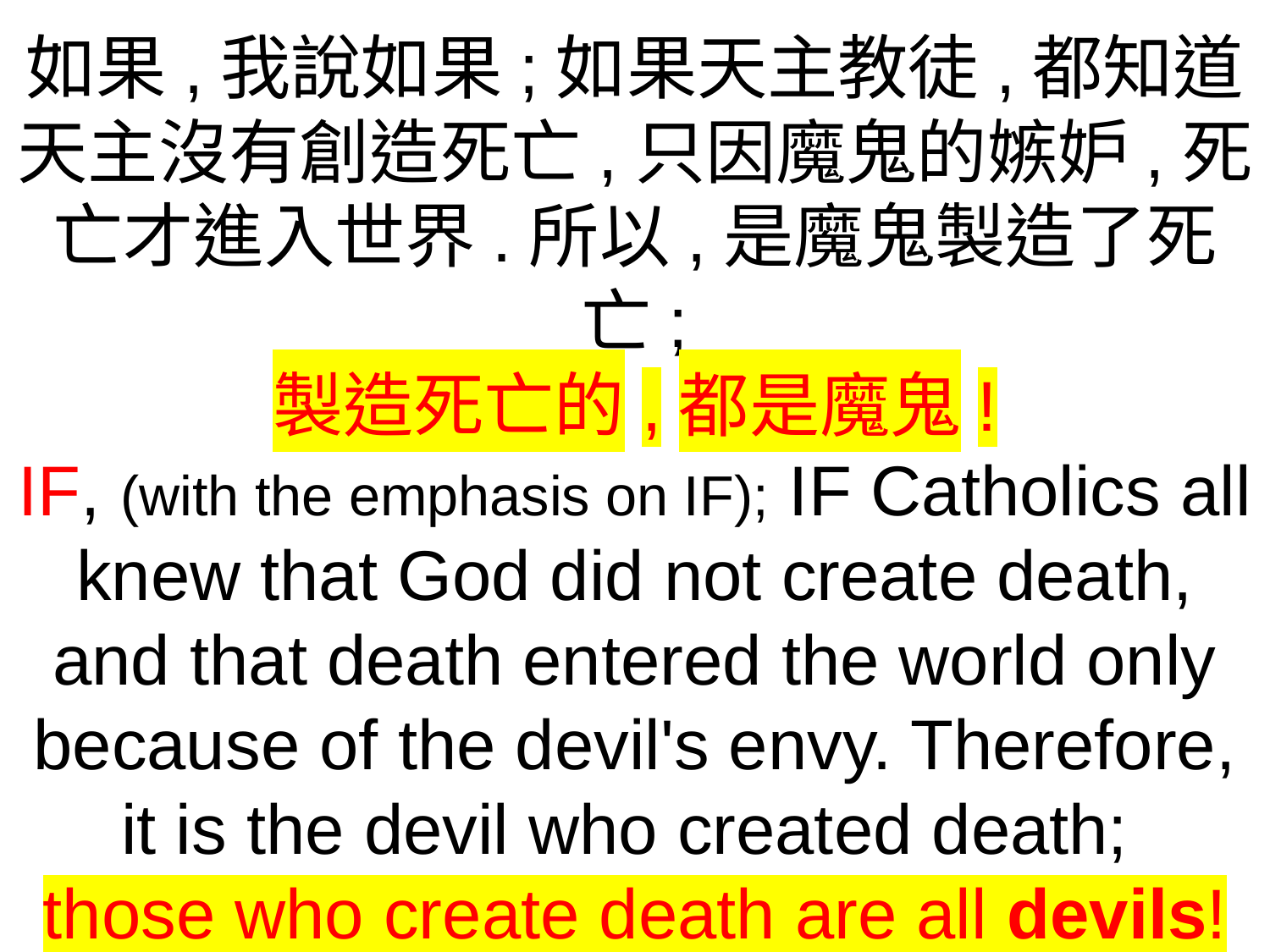

如果,我說如果;如果天主教徒,都知道天主沒有創造死亡,只因魔鬼的嫉妒,死亡才進入世界.所以,是魔鬼製造了死亡;
製造死亡的,都是魔鬼!
IF, (with the emphasis on IF); IF Catholics all knew that God did not create death, and that death entered the world only because of the devil's envy. Therefore, it is the devil who created death;
those who create death are all devils!